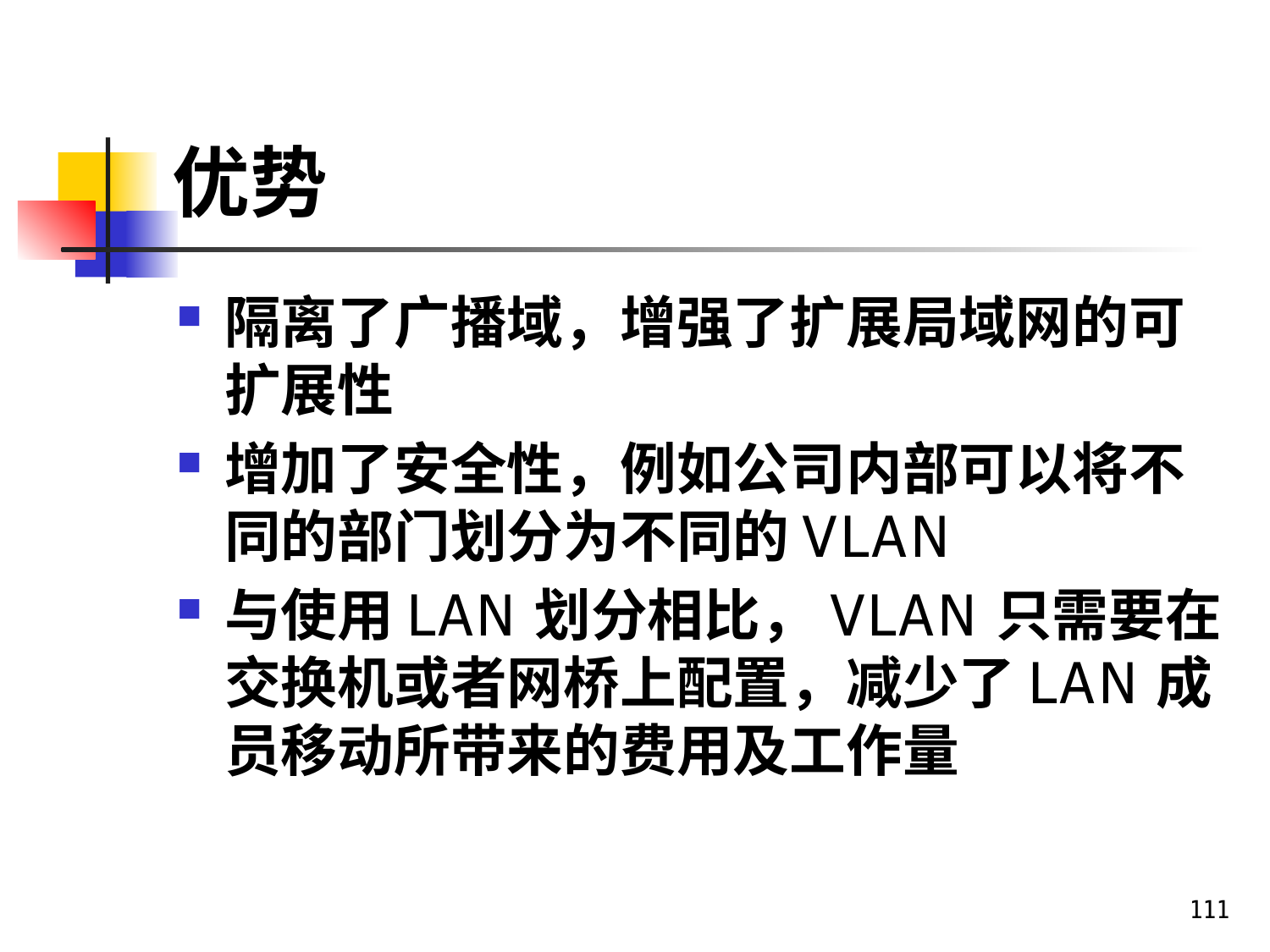

# 优势
隔离了广播域，增强了扩展局域网的可扩展性
增加了安全性，例如公司内部可以将不同的部门划分为不同的VLAN
与使用LAN划分相比，VLAN只需要在交换机或者网桥上配置，减少了LAN成员移动所带来的费用及工作量
111